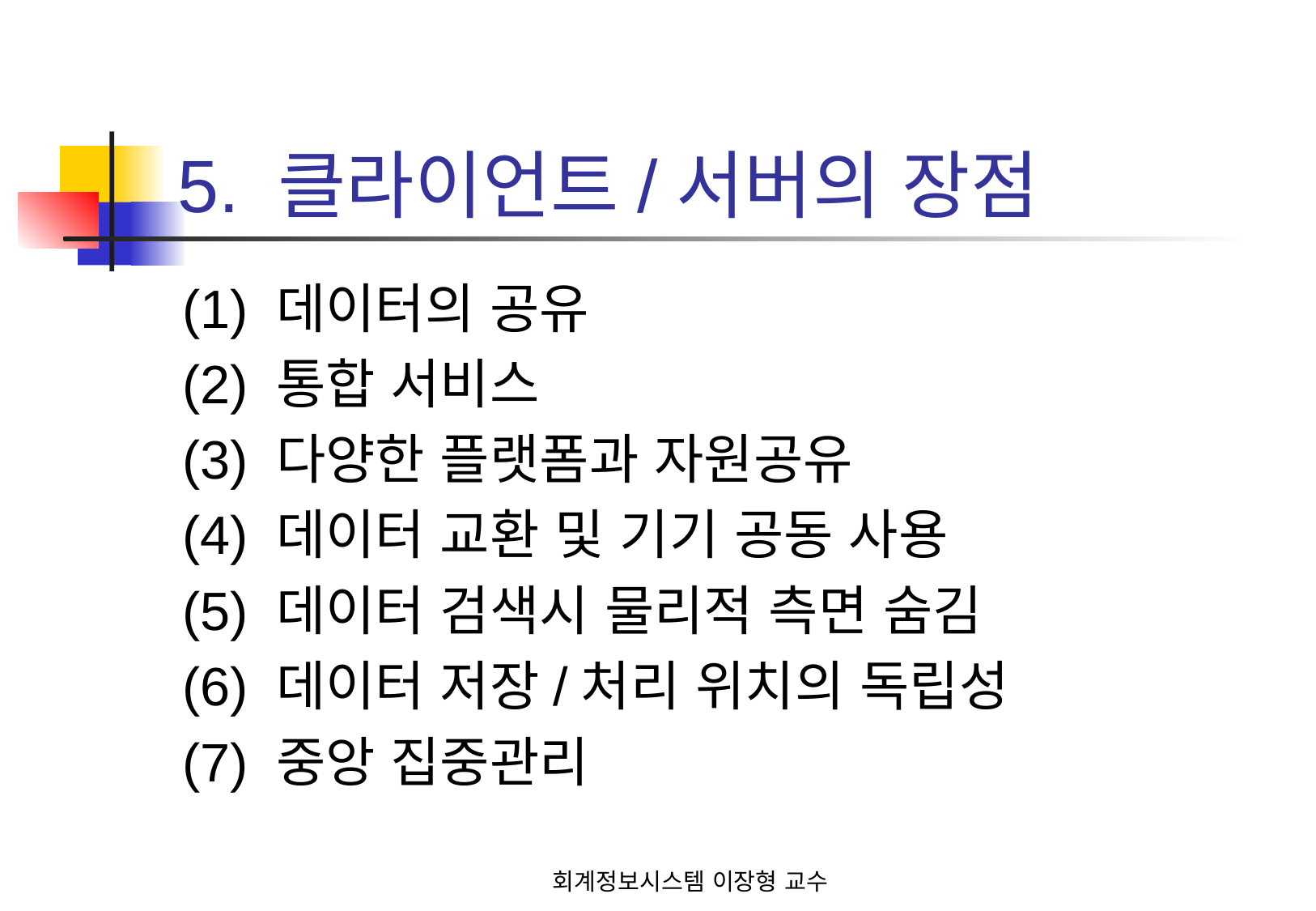

# 5. 클라이언트/서버의 장점
(1) 데이터의 공유
(2) 통합 서비스
(3) 다양한 플랫폼과 자원공유
(4) 데이터 교환 및 기기 공동 사용
(5) 데이터 검색시 물리적 측면 숨김
(6) 데이터 저장/처리 위치의 독립성
(7) 중앙 집중관리
회계정보시스템 이장형 교수